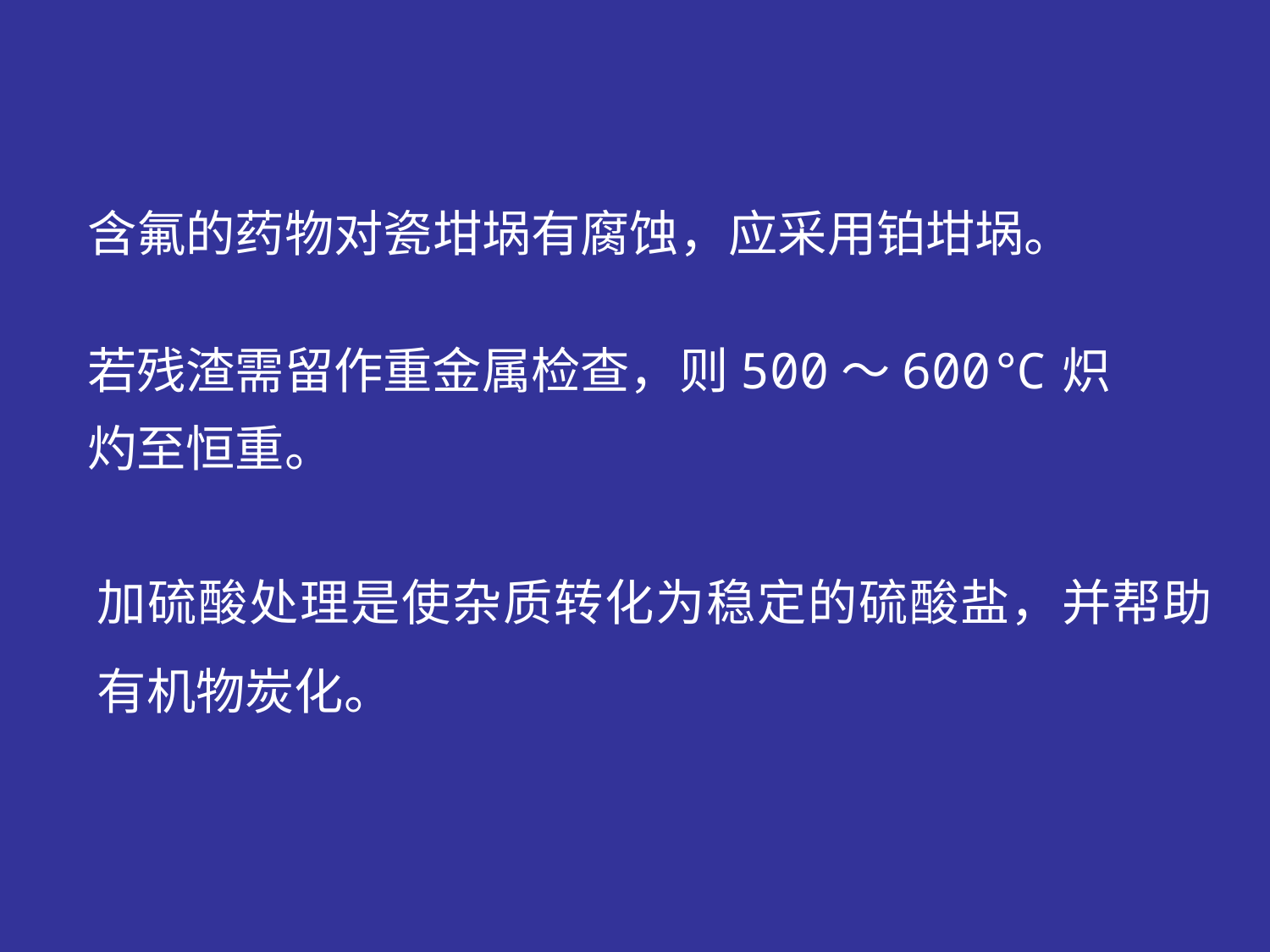

含氟的药物对瓷坩埚有腐蚀，应采用铂坩埚。
若残渣需留作重金属检查，则500～600℃炽灼至恒重。
加硫酸处理是使杂质转化为稳定的硫酸盐，并帮助有机物炭化。